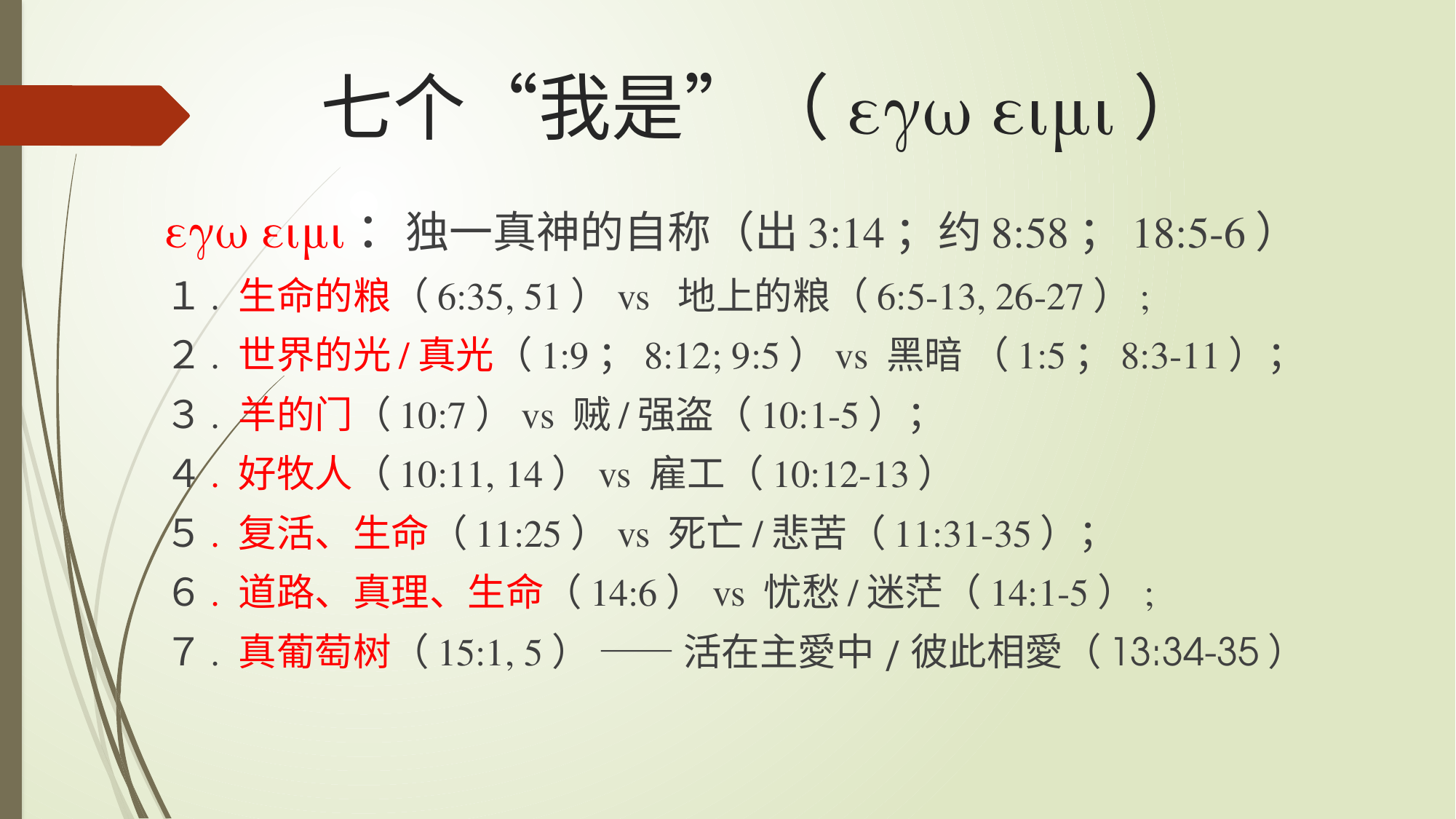

# 七个“我是”（εγω ειμι）
εγω ειμι：独一真神的自称（出3:14；约8:58；18:5-6）
１. 生命的粮（6:35, 51）vs  地上的粮（6:5-13, 26-27）;
２. 世界的光/真光（1:9；8:12; 9:5）vs 黑暗 （1:5；8:3-11）；
３. 羊的门（10:7）vs 贼/强盗（10:1-5）；
４. 好牧人（10:11, 14）vs 雇工（10:12-13）
５. 复活、生命（11:25）vs 死亡/悲苦（11:31-35）；
６. 道路、真理、生命（14:6）vs 忧愁/迷茫（14:1-5）;
７. 真葡萄树（15:1, 5） —— 活在主愛中/彼此相愛（13:34-35）